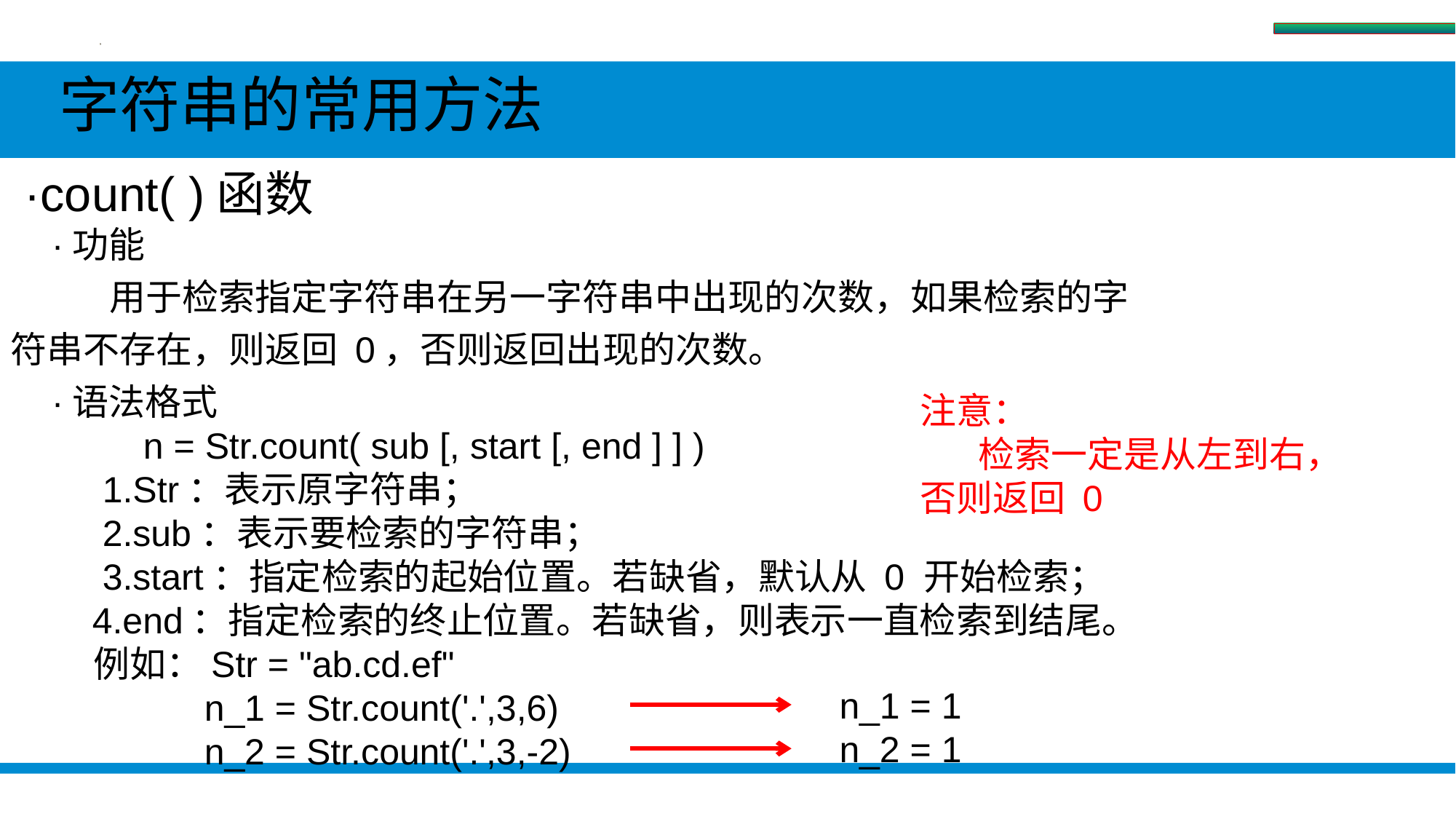

字符串

  字符串的常用方法
 ·count( )函数
    ·功能
           用于检索指定字符串在另一字符串中出现的次数，如果检索的字符串不存在，则返回 0，否则返回出现的次数。
    ·语法格式
             n = Str.count( sub [, start [, end ] ] )
         1.Str：表示原字符串；
         2.sub：表示要检索的字符串；
         3.start：指定检索的起始位置。若缺省，默认从 0 开始检索；
        4.end：指定检索的终止位置。若缺省，则表示一直检索到结尾。
         例如：Str = "ab.cd.ef"
                   n_1 = Str.count('.',3,6)
                   n_2 = Str.count('.',3,-2)
注意：
      检索一定是从左到右，否则返回 0
n_1 = 1
n_2 = 1
#